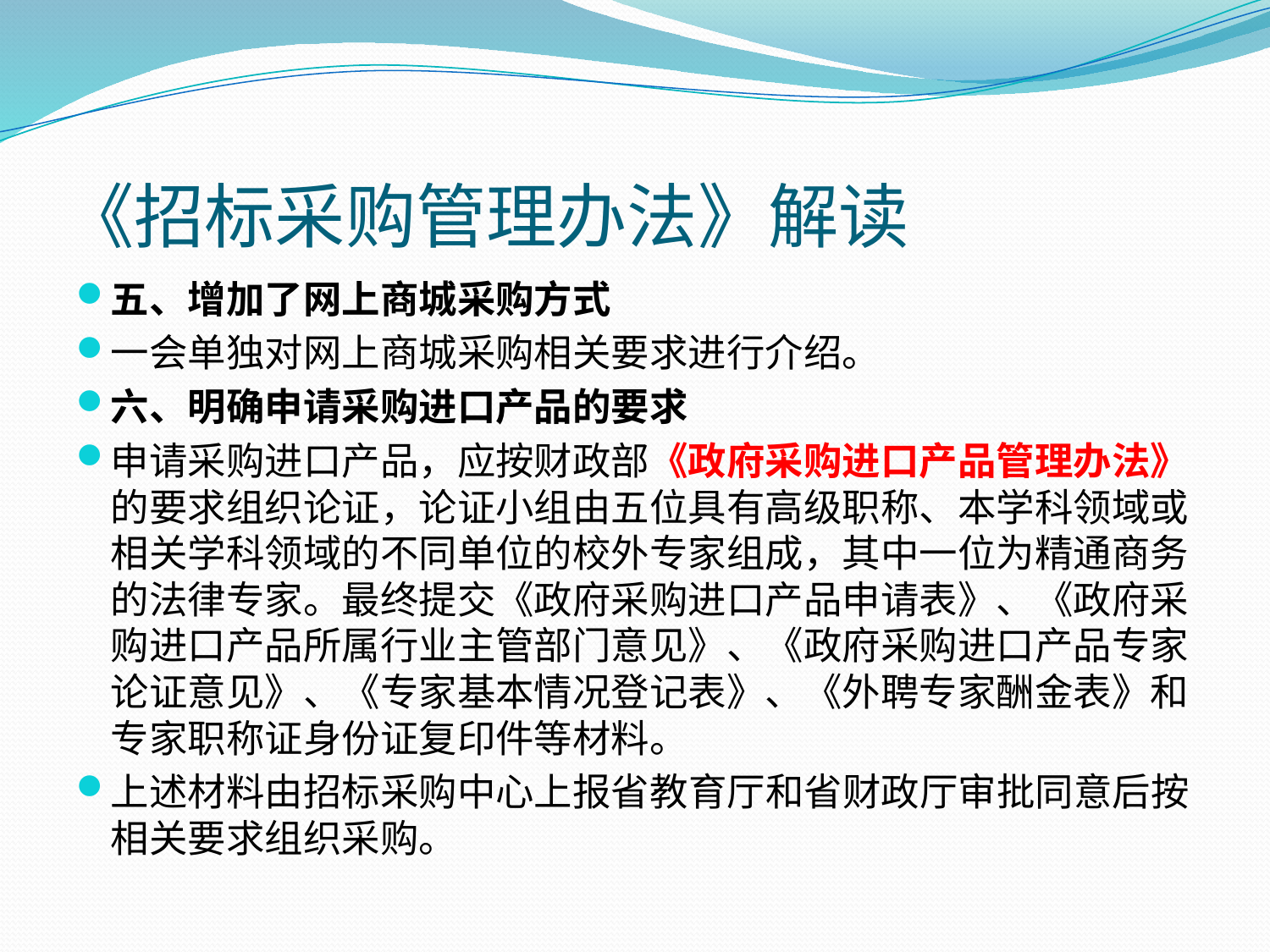

# 《招标采购管理办法》解读
五、增加了网上商城采购方式
一会单独对网上商城采购相关要求进行介绍。
六、明确申请采购进口产品的要求
申请采购进口产品，应按财政部《政府采购进口产品管理办法》的要求组织论证，论证小组由五位具有高级职称、本学科领域或相关学科领域的不同单位的校外专家组成，其中一位为精通商务的法律专家。最终提交《政府采购进口产品申请表》、《政府采购进口产品所属行业主管部门意见》、《政府采购进口产品专家论证意见》、《专家基本情况登记表》、《外聘专家酬金表》和专家职称证身份证复印件等材料。
上述材料由招标采购中心上报省教育厅和省财政厅审批同意后按相关要求组织采购。